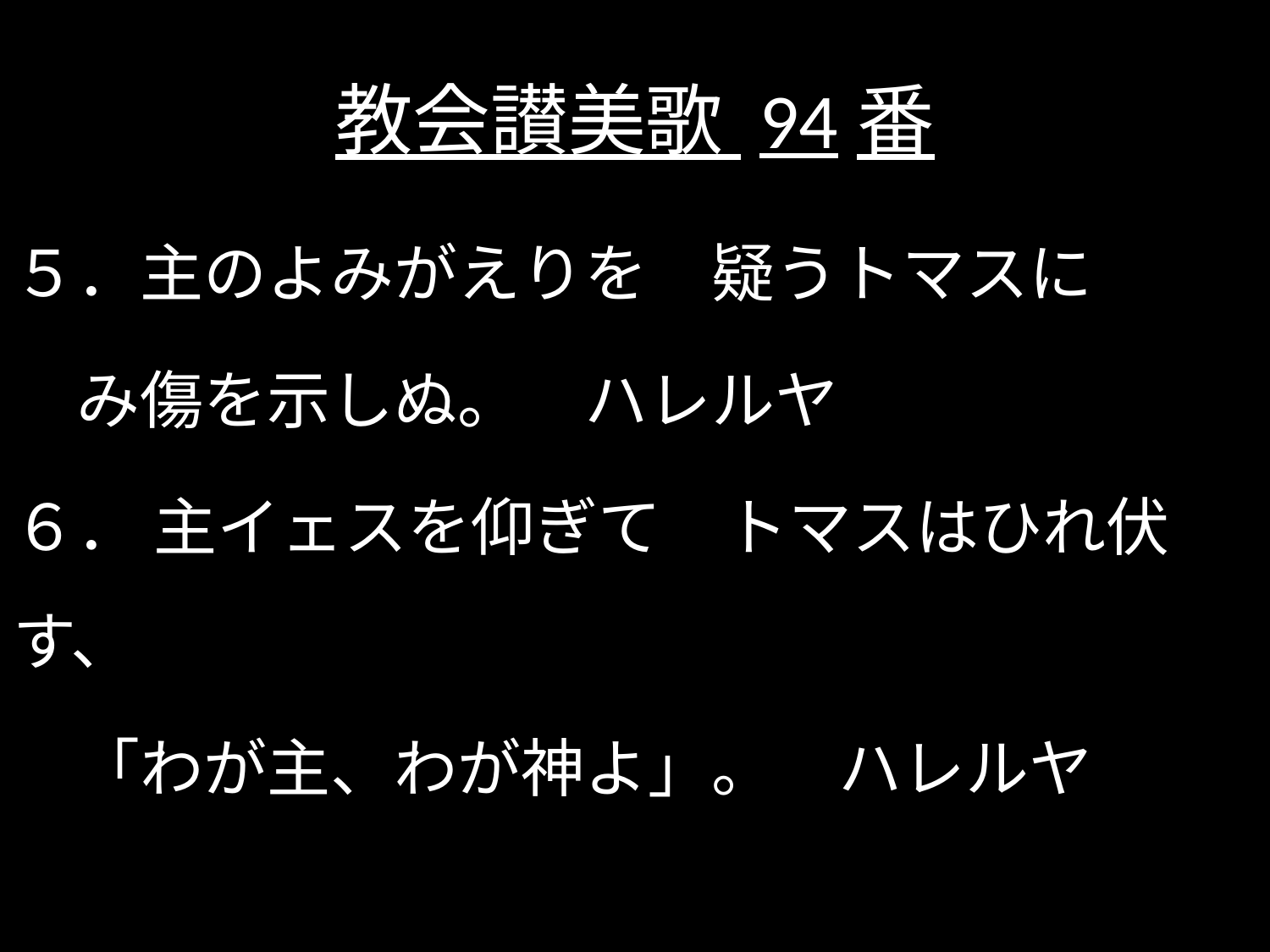

# 教会讃美歌 94番
５．主のよみがえりを　疑うトマスに
　み傷を示しぬ。　ハレルヤ
６． 主イェスを仰ぎて　トマスはひれ伏す、
　「わが主、わが神よ」。　ハレルヤ